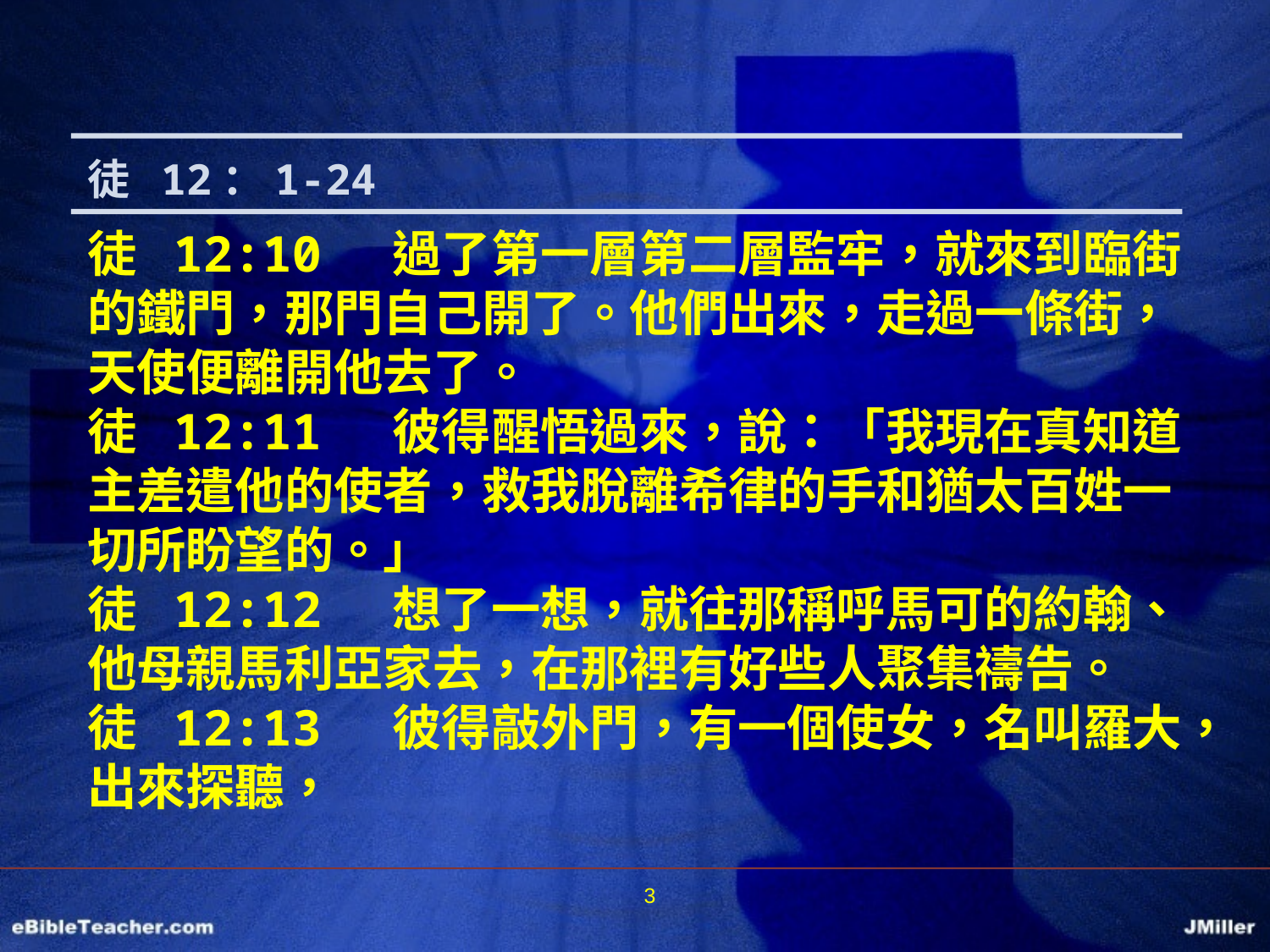

徒 12：1-24
徒 12:10  過了第一層第二層監牢，就來到臨街的鐵門，那門自己開了。他們出來，走過一條街，天使便離開他去了。
徒 12:11  彼得醒悟過來，說：「我現在真知道主差遣他的使者，救我脫離希律的手和猶太百姓一切所盼望的。」
徒 12:12  想了一想，就往那稱呼馬可的約翰、他母親馬利亞家去，在那裡有好些人聚集禱告。
徒 12:13  彼得敲外門，有一個使女，名叫羅大，出來探聽，